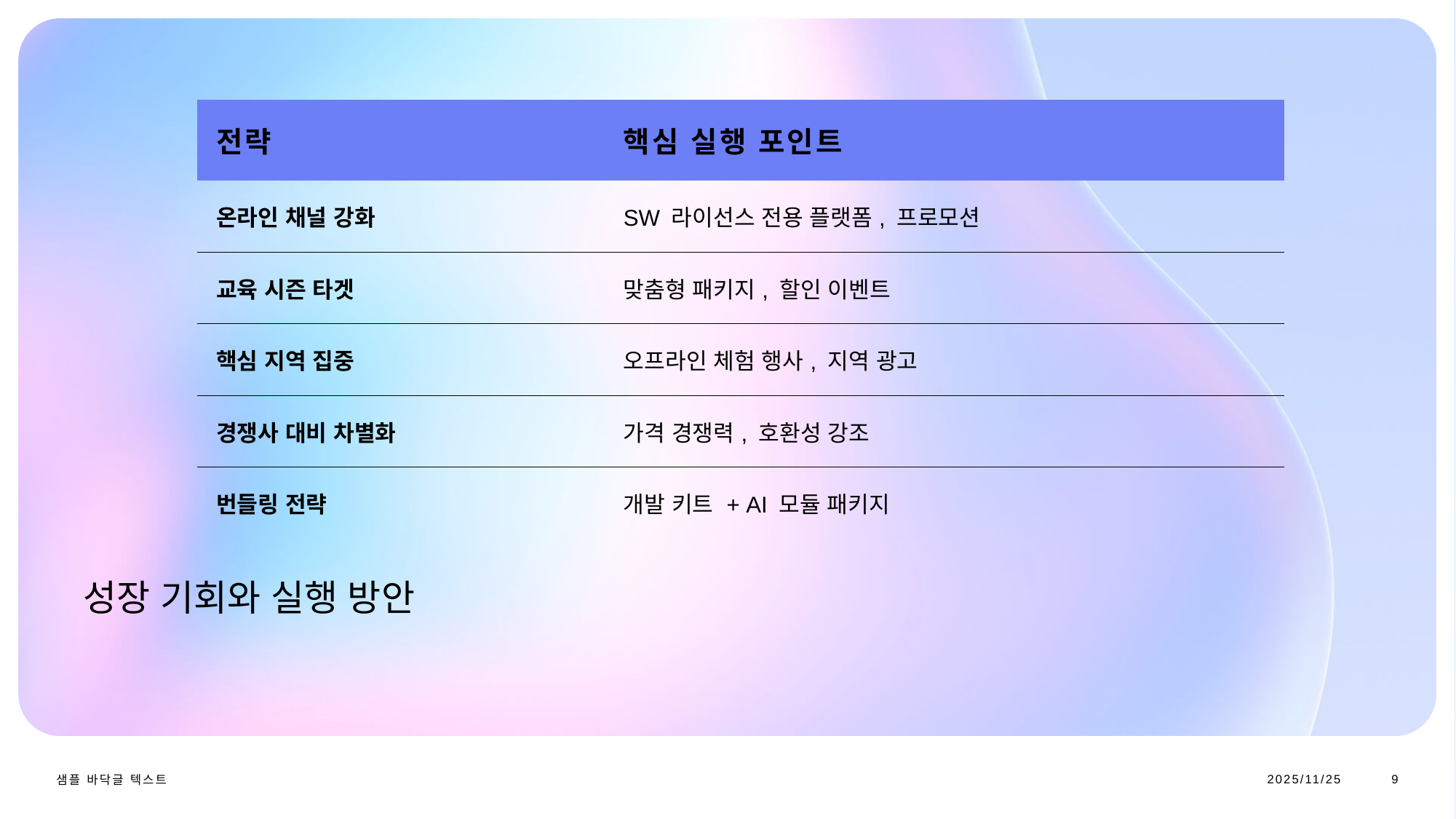

| 전략 | 핵심 실행 포인트 |
| --- | --- |
| 온라인 채널 강화 | SW 라이선스 전용 플랫폼, 프로모션 |
| 교육 시즌 타겟 | 맞춤형 패키지, 할인 이벤트 |
| 핵심 지역 집중 | 오프라인 체험 행사, 지역 광고 |
| 경쟁사 대비 차별화 | 가격 경쟁력, 호환성 강조 |
| 번들링 전략 | 개발 키트 + AI 모듈 패키지 |
# 성장 기회와 실행 방안
2025/11/25
9
샘플 바닥글 텍스트